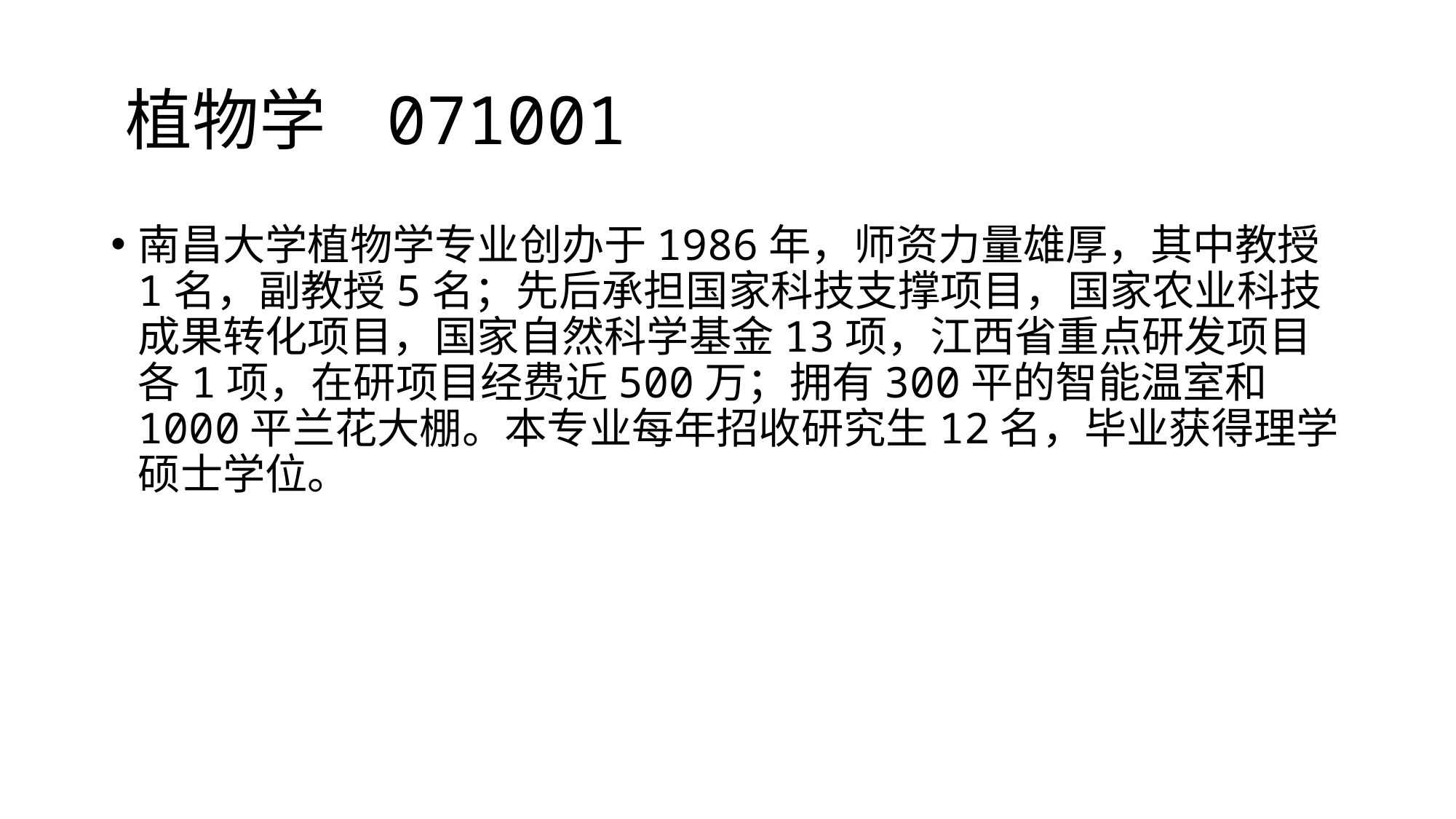

# 植物学   071001
南昌大学植物学专业创办于1986年，师资力量雄厚，其中教授1名，副教授5名；先后承担国家科技支撑项目，国家农业科技成果转化项目，国家自然科学基金13项，江西省重点研发项目各1项，在研项目经费近500万；拥有300平的智能温室和1000平兰花大棚。本专业每年招收研究生12名，毕业获得理学硕士学位。